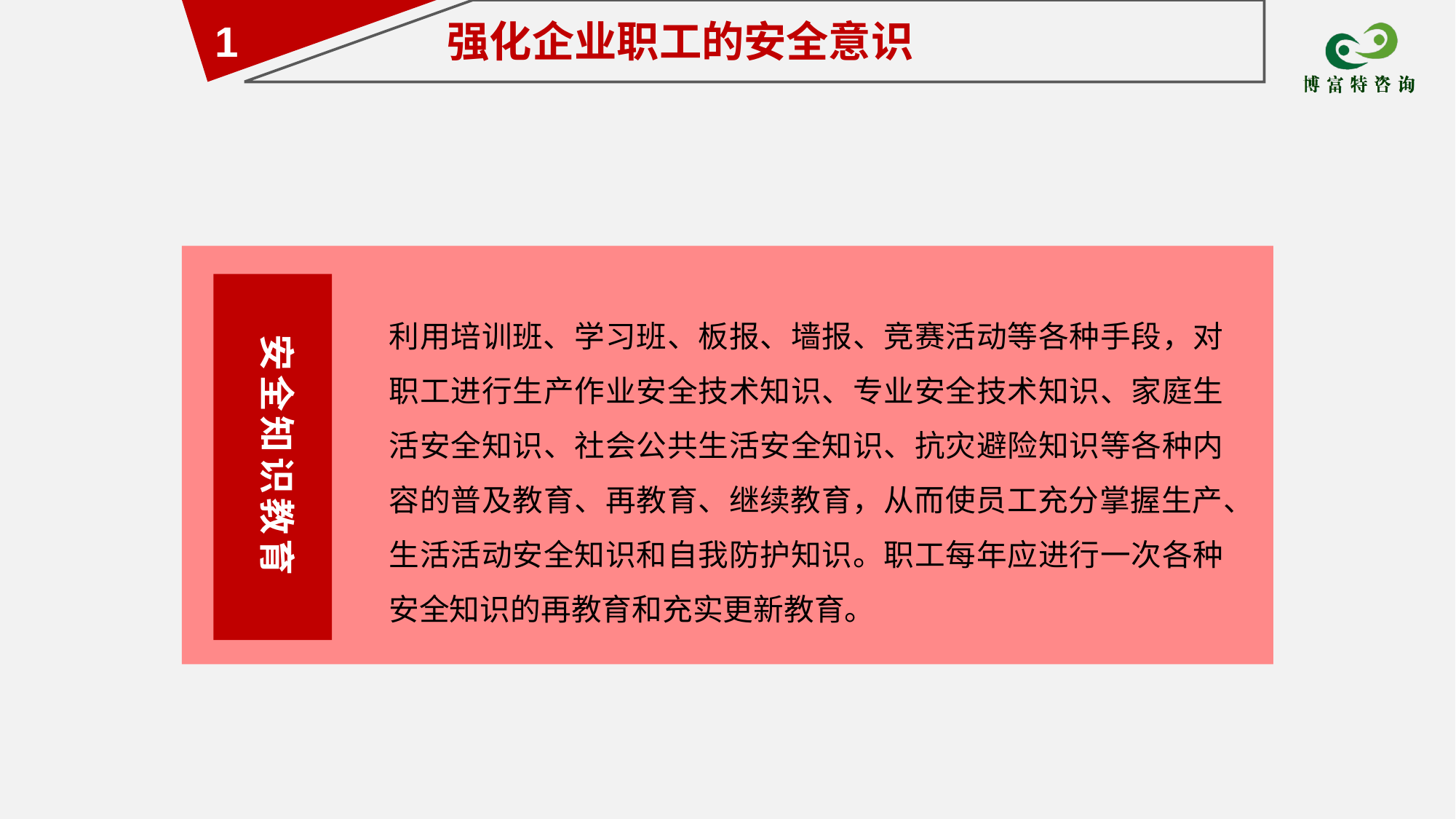

1
强化企业职工的安全意识

利用培训班、学习班、板报、墙报、竞赛活动等各种手段，对职工进行生产作业安全技术知识、专业安全技术知识、家庭生活安全知识、社会公共生活安全知识、抗灾避险知识等各种内容的普及教育、再教育、继续教育，从而使员工充分掌握生产、生活活动安全知识和自我防护知识。职工每年应进行一次各种安全知识的再教育和充实更新教育。
安全知识教育